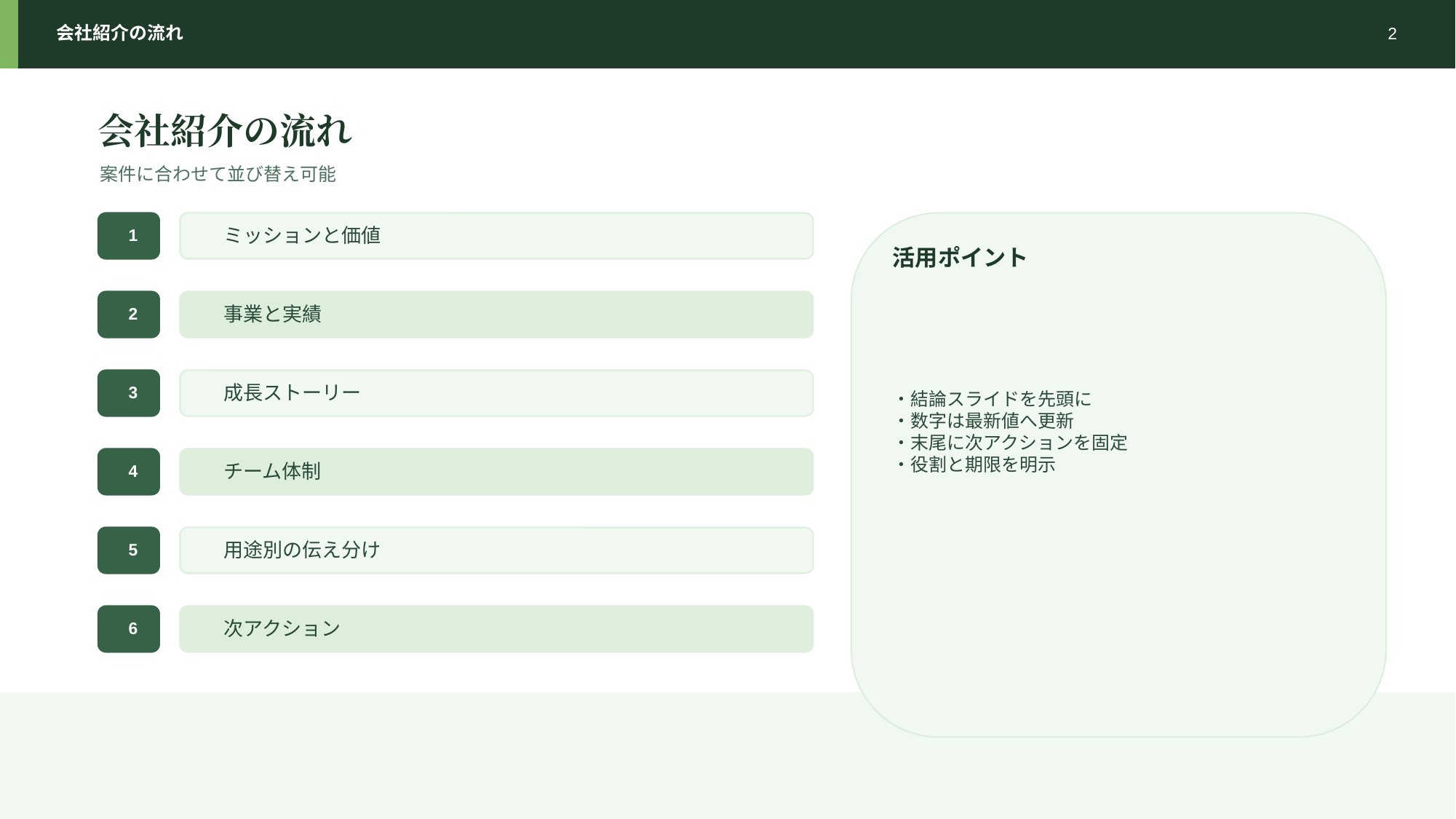

会社紹介の流れ
2
会社紹介の流れ
案件に合わせて並び替え可能

1
ミッションと価値
活用ポイント

・結論スライドを先頭に
・数字は最新値へ更新
・末尾に次アクションを固定
・役割と期限を明示
2
事業と実績

3
成長ストーリー

4
チーム体制

5
用途別の伝え分け

6
次アクション